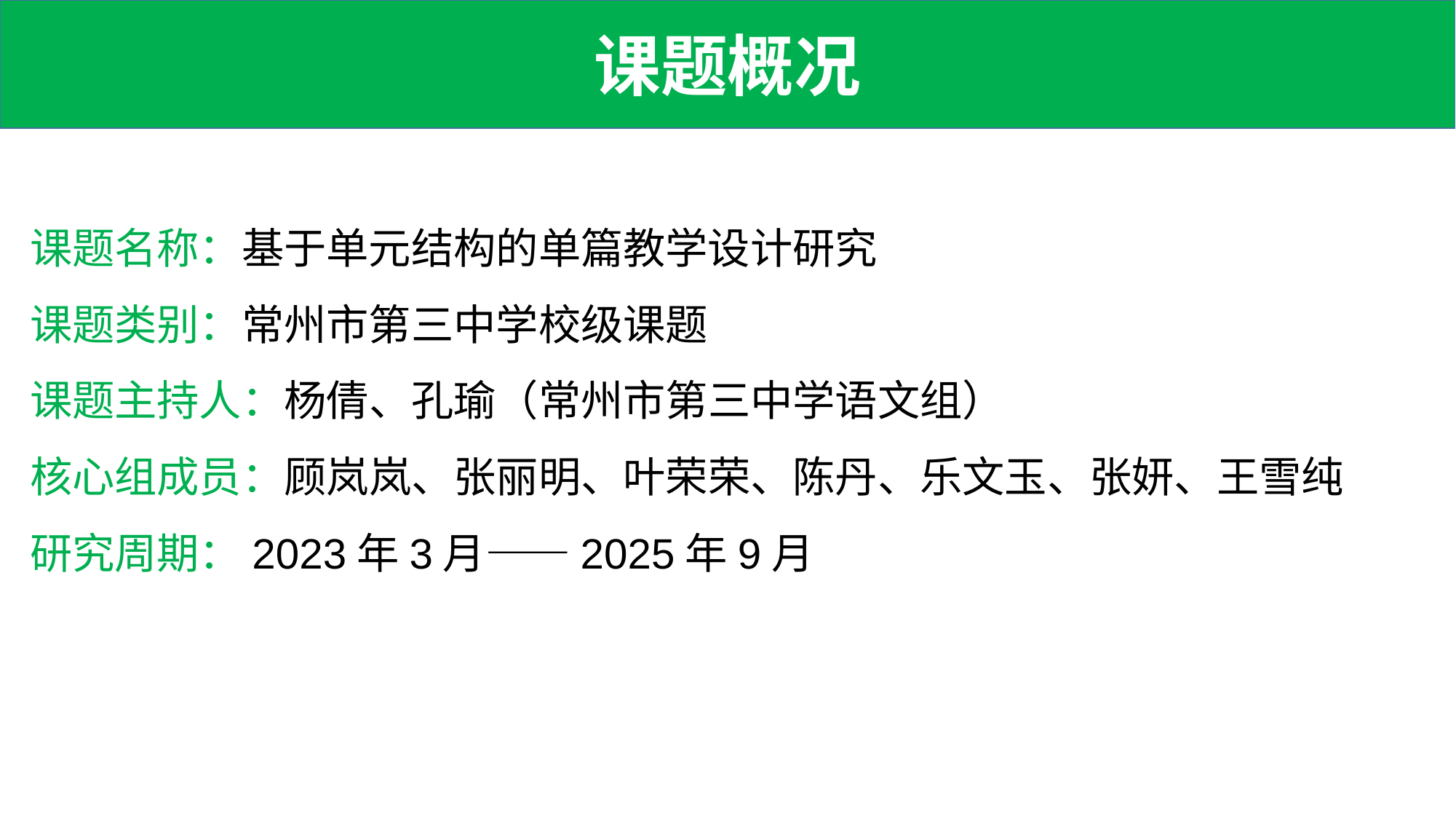

课题概况
课题名称：基于单元结构的单篇教学设计研究
课题类别：常州市第三中学校级课题
课题主持人：杨倩、孔瑜（常州市第三中学语文组）
核心组成员：顾岚岚、张丽明、叶荣荣、陈丹、乐文玉、张妍、王雪纯
研究周期：2023年3月——2025年9月